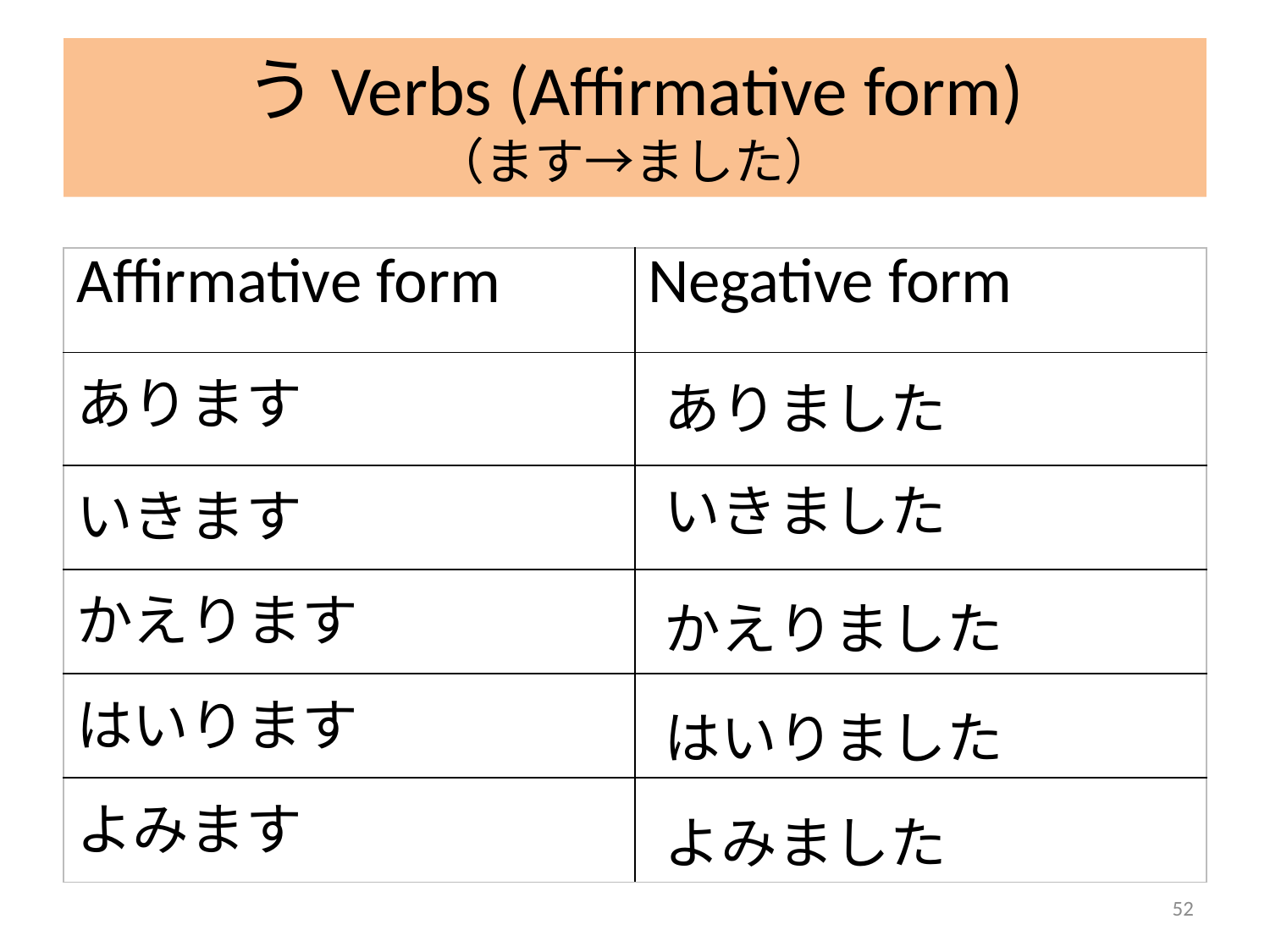

# うVerbs (Affirmative form) （ます→ました）
| Affirmative form | Negative form |
| --- | --- |
| あります |  |
| いきます |  |
| かえります |  |
| はいります |  |
| よみます |  |
ありました
いきました
かえりました
はいりました
よみました
52